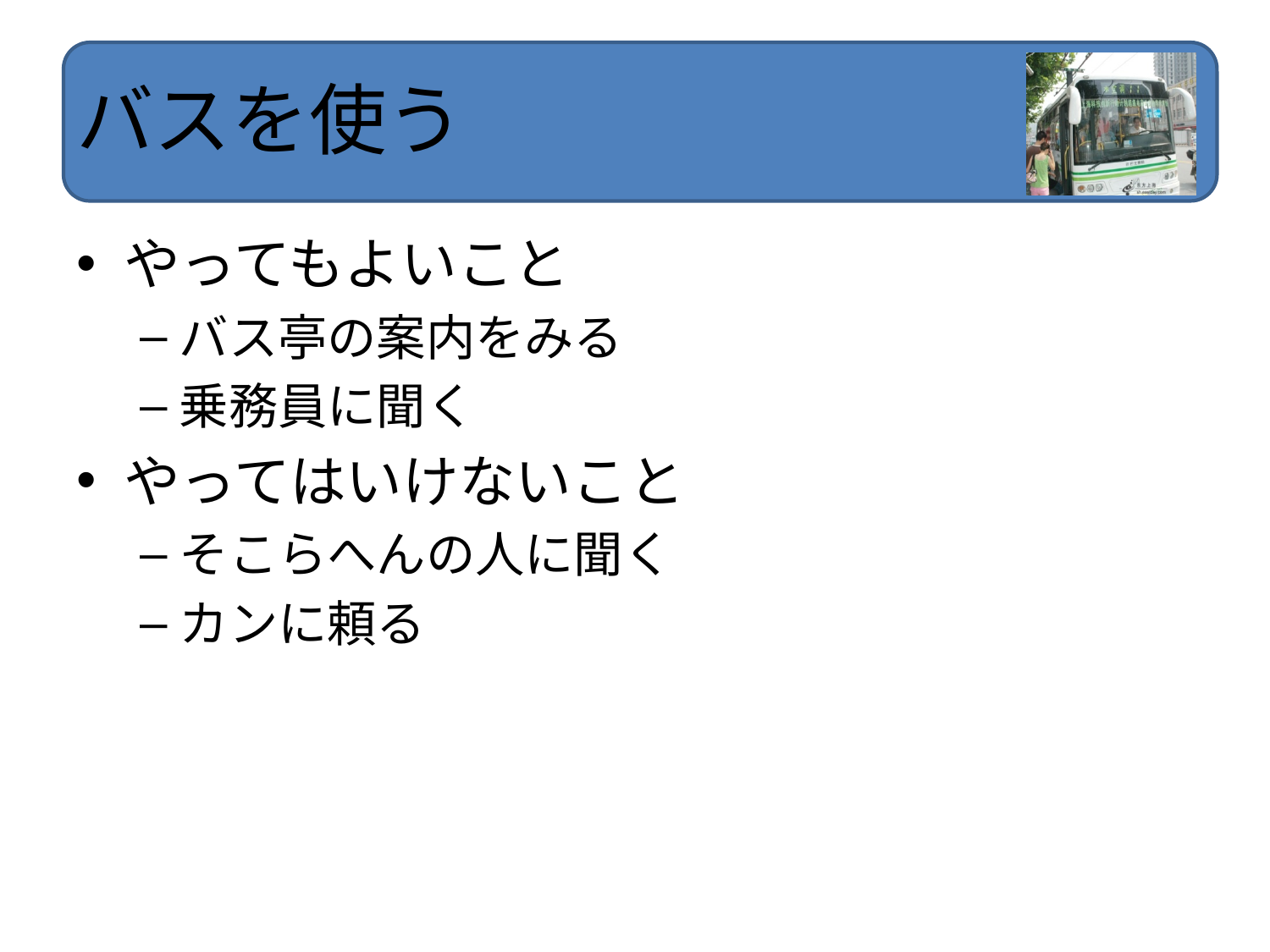

# バスを使う
やってもよいこと
バス亭の案内をみる
乗務員に聞く
やってはいけないこと
そこらへんの人に聞く
カンに頼る